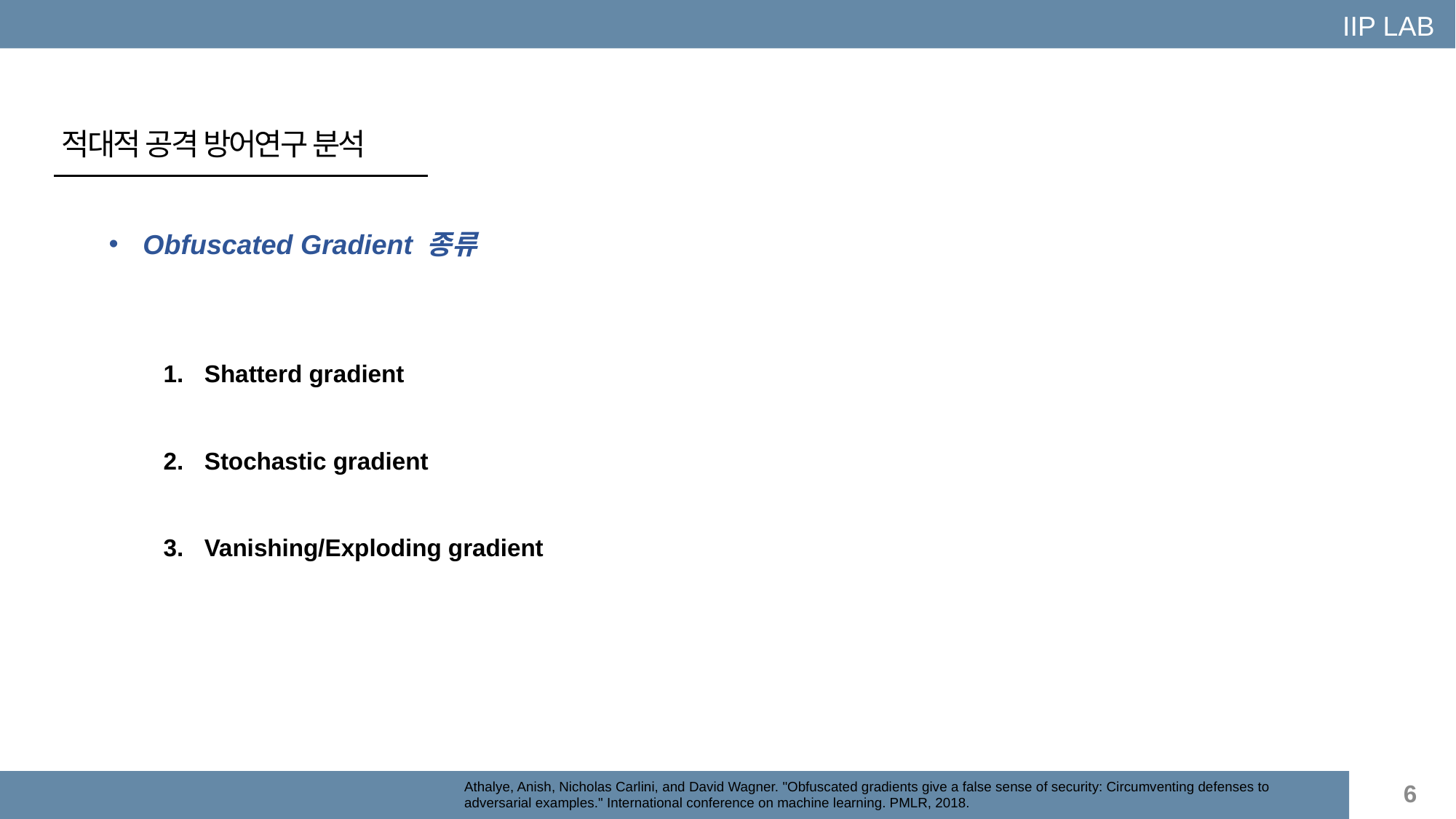

IIP LAB
적대적 공격 방어연구 분석
Obfuscated Gradient 종류
Shatterd gradient

Stochastic gradient

Vanishing/Exploding gradient

6
Athalye, Anish, Nicholas Carlini, and David Wagner. "Obfuscated gradients give a false sense of security: Circumventing defenses to adversarial examples." International conference on machine learning. PMLR, 2018.